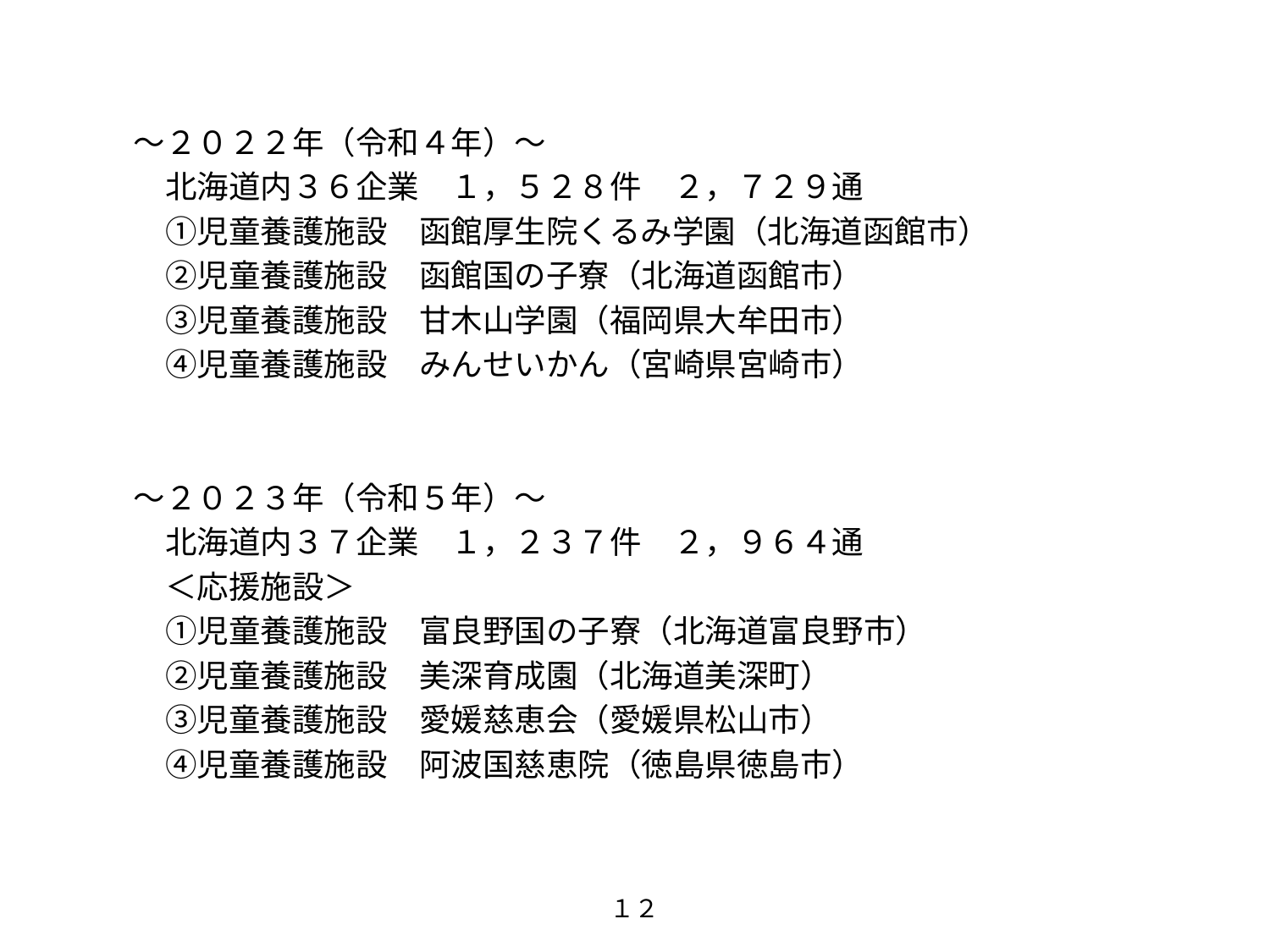

～２０２２年（令和４年）～
　北海道内３６企業　１，５２８件　２，７２９通
　①児童養護施設　函館厚生院くるみ学園（北海道函館市）
　②児童養護施設　函館国の子寮（北海道函館市）
　③児童養護施設　甘木山学園（福岡県大牟田市）
　④児童養護施設　みんせいかん（宮崎県宮崎市）

～２０２３年（令和５年）～
　北海道内３７企業　１，２３７件　２，９６４通
　＜応援施設＞
　①児童養護施設　富良野国の子寮（北海道富良野市）
　②児童養護施設　美深育成園（北海道美深町）
　③児童養護施設　愛媛慈恵会（愛媛県松山市）
　④児童養護施設　阿波国慈恵院（徳島県徳島市）

１２